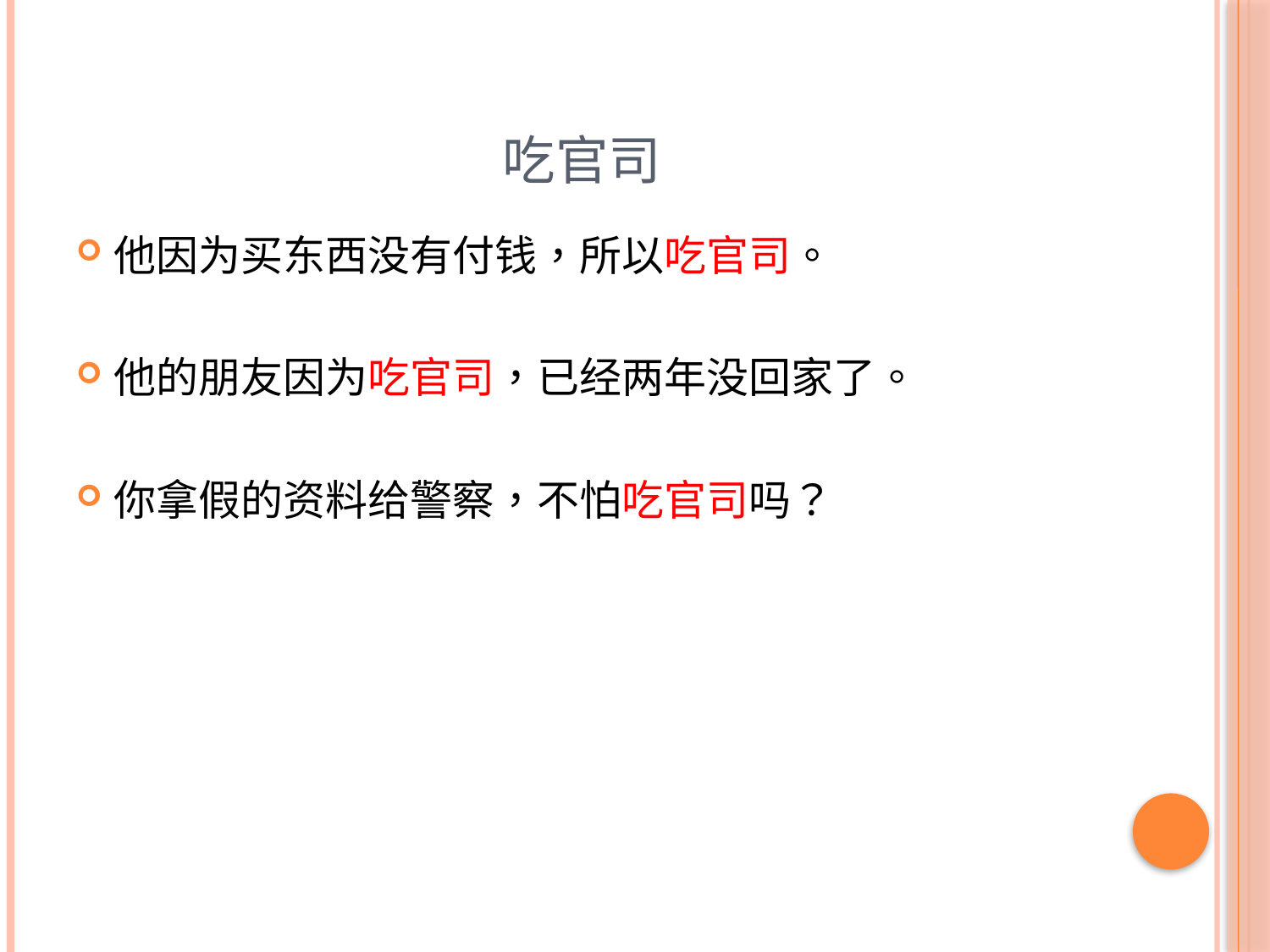

# 吃官司
他因为买东西没有付钱，所以吃官司。

他的朋友因为吃官司，已经两年没回家了。

你拿假的资料给警察，不怕吃官司吗？